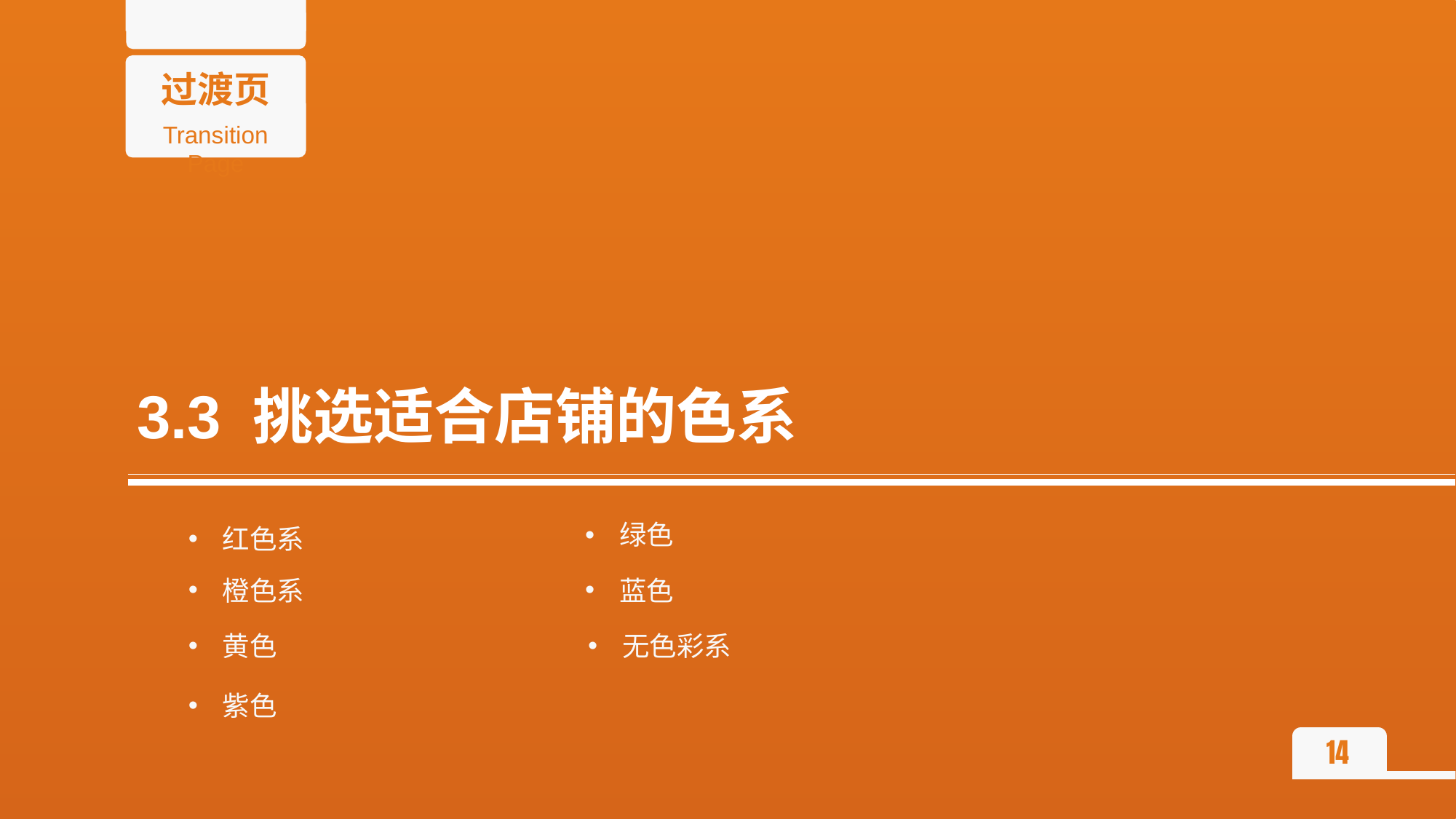

3.3 挑选适合店铺的色系
绿色
红色系
橙色系
蓝色
黄色
无色彩系
紫色